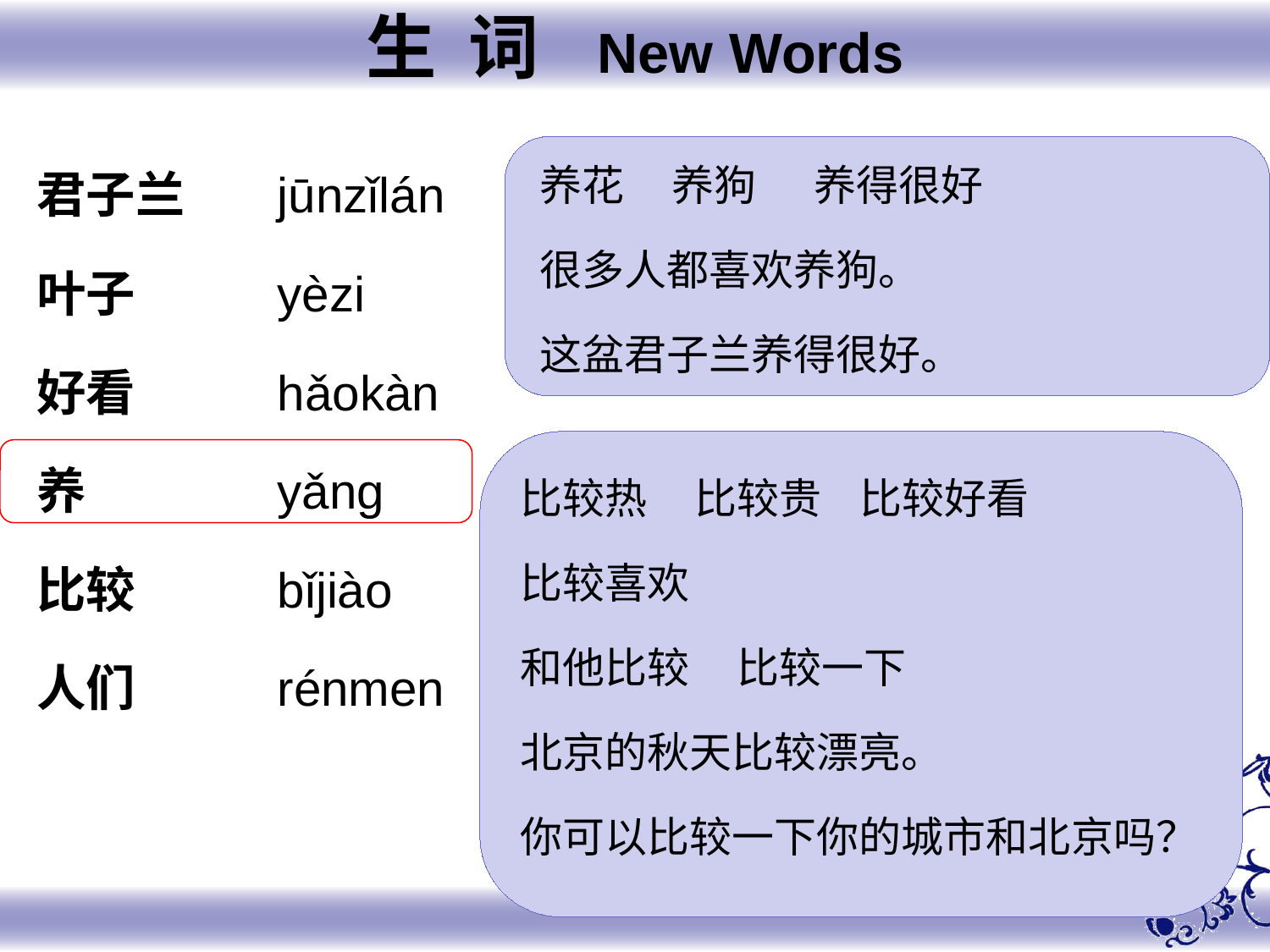

生  词   New Words
养花     养狗      养得很好
很多人都喜欢养狗。
这盆君子兰养得很好。

jūnzǐlán
yèzi
hǎokàn
yǎng
bǐjiào
rénmen
君子兰
叶子
好看
养
比较
人们

比较热     比较贵    比较好看
比较喜欢
和他比较     比较一下
北京的秋天比较漂亮。
你可以比较一下你的城市和北京吗？